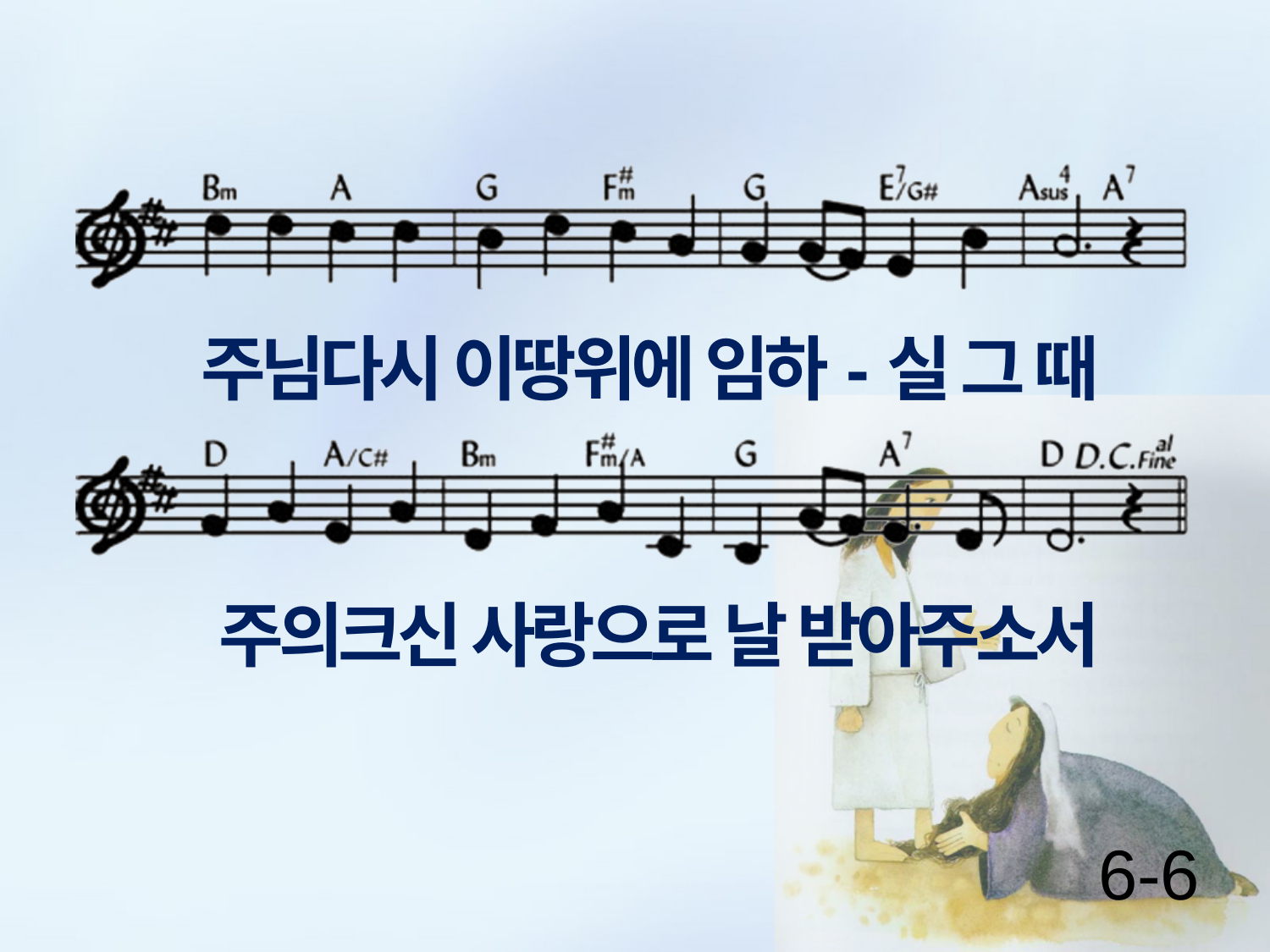

주님다시 이땅위에 임하-실 그 때
주의크신 사랑으로 날 받아주소서
6-6